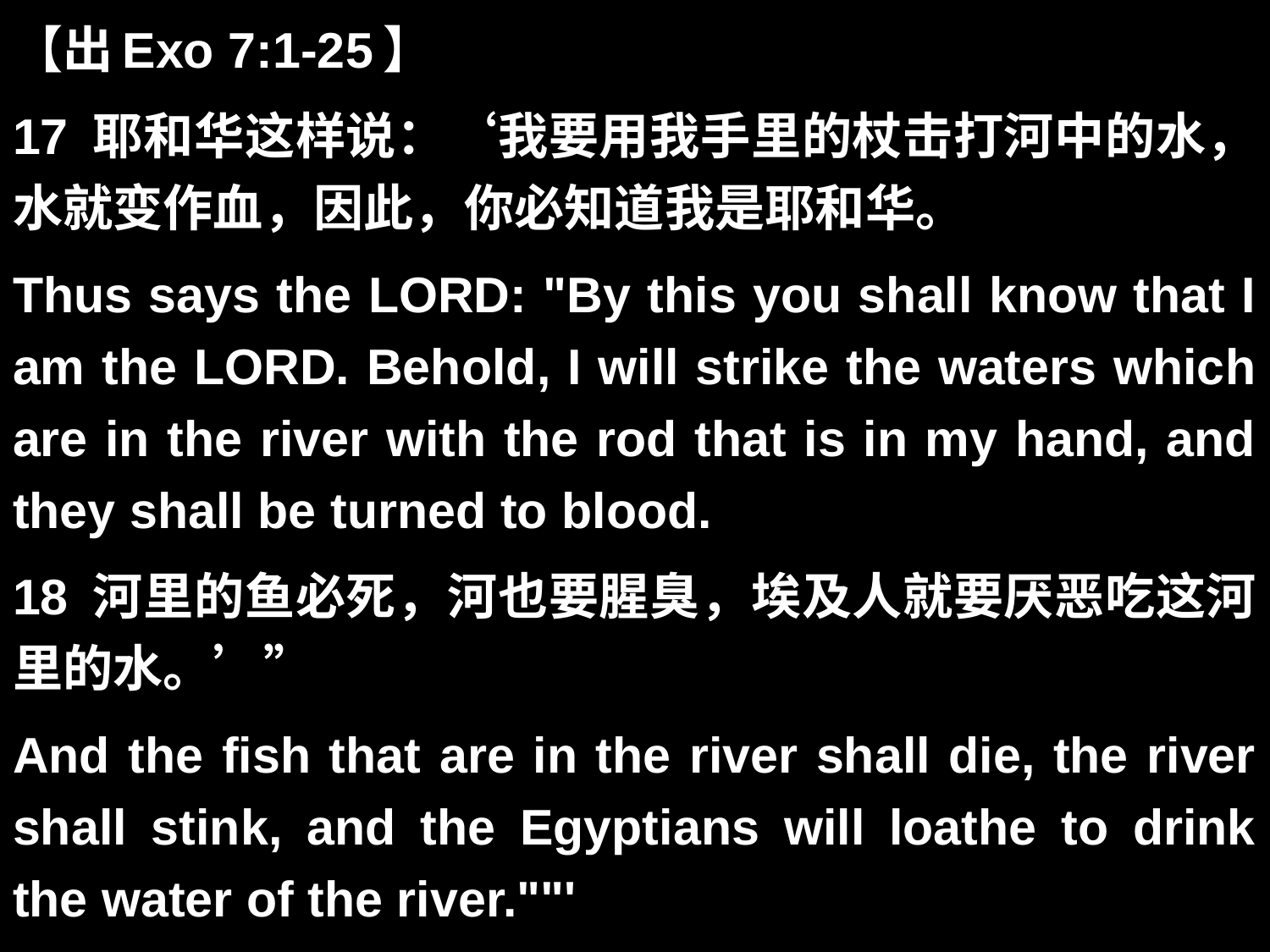

【出Exo 7:1-25】
17 耶和华这样说：‘我要用我手里的杖击打河中的水，水就变作血，因此，你必知道我是耶和华。
Thus says the LORD: "By this you shall know that I am the LORD. Behold, I will strike the waters which are in the river with the rod that is in my hand, and they shall be turned to blood.
18 河里的鱼必死，河也要腥臭，埃及人就要厌恶吃这河里的水。’”
And the fish that are in the river shall die, the river shall stink, and the Egyptians will loathe to drink the water of the river.""'